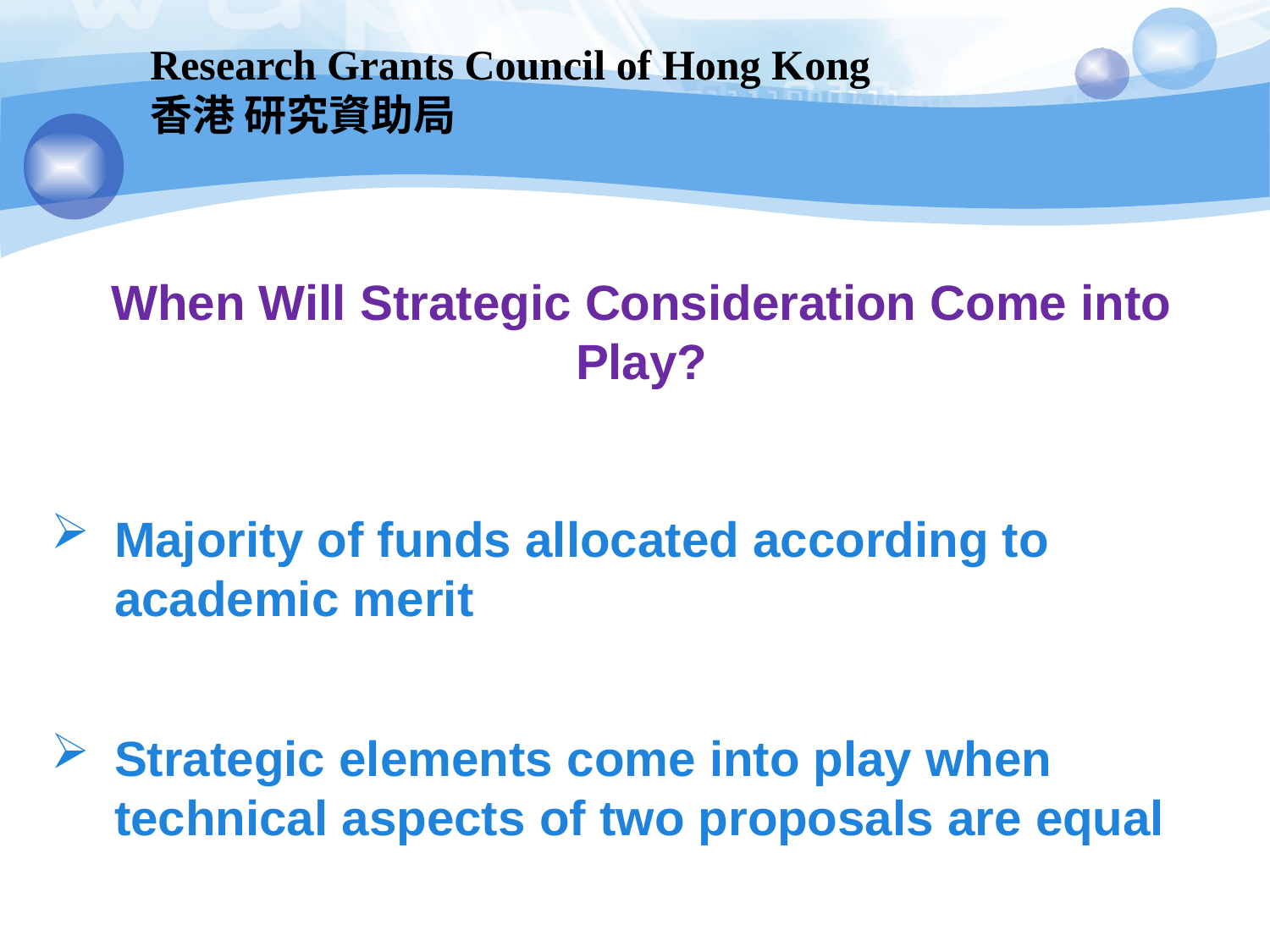

Research Grants Council of Hong Kong
香港 研究資助局
When Will Strategic Consideration Come into Play?

Majority of funds allocated according to academic merit

Strategic elements come into play when technical aspects of two proposals are equal